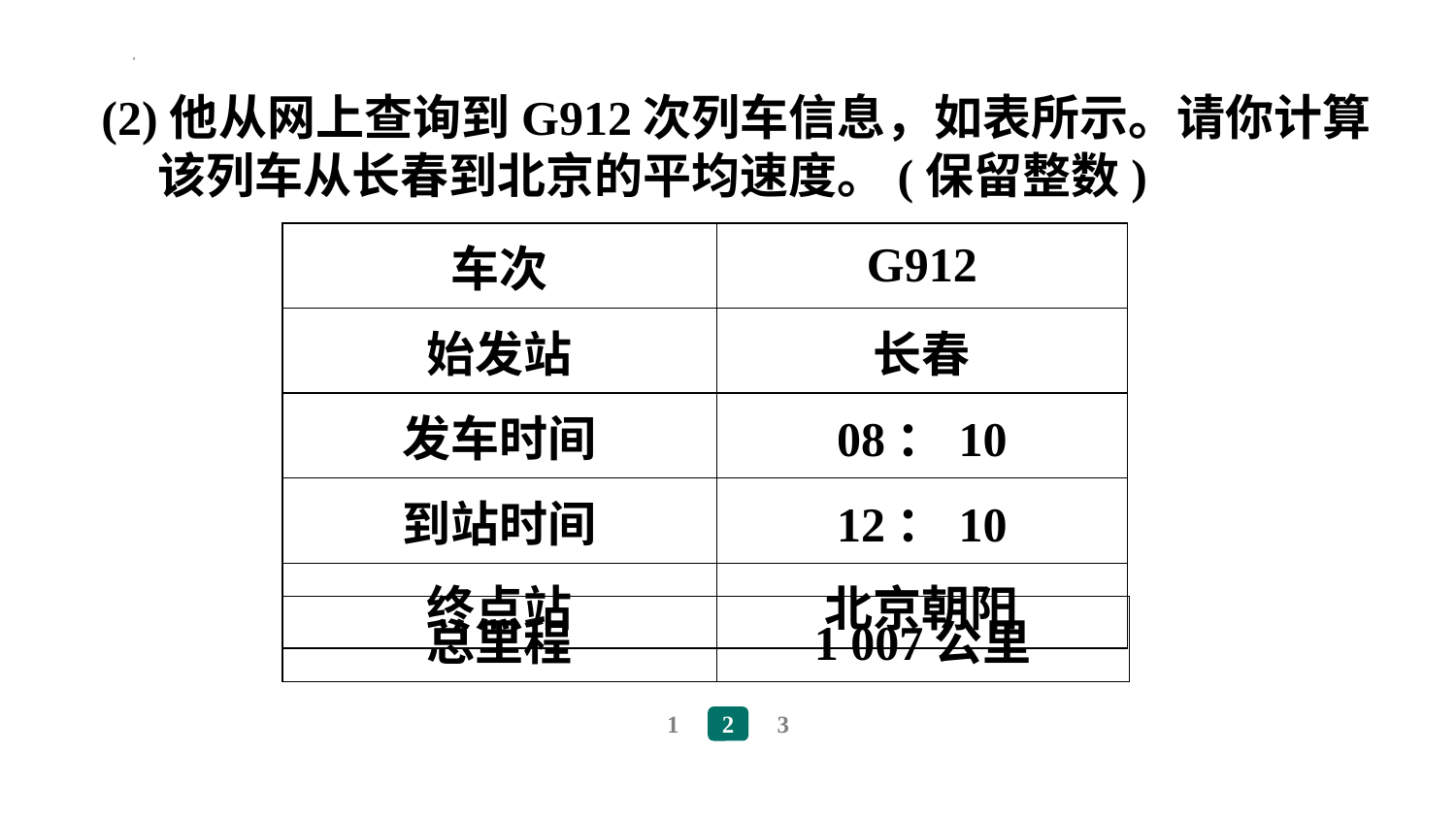

(2)他从网上查询到G912次列车信息，如表所示。请你计算
该列车从长春到北京的平均速度。(保留整数)
| 车次 | G912 |
| --- | --- |
| 始发站 | 长春 |
| 发车时间 | 08：10 |
| 到站时间 | 12：10 |
| 终点站 | 北京朝阳 |
| 总里程 | 1 007公里 |
| --- | --- |
2
3
1